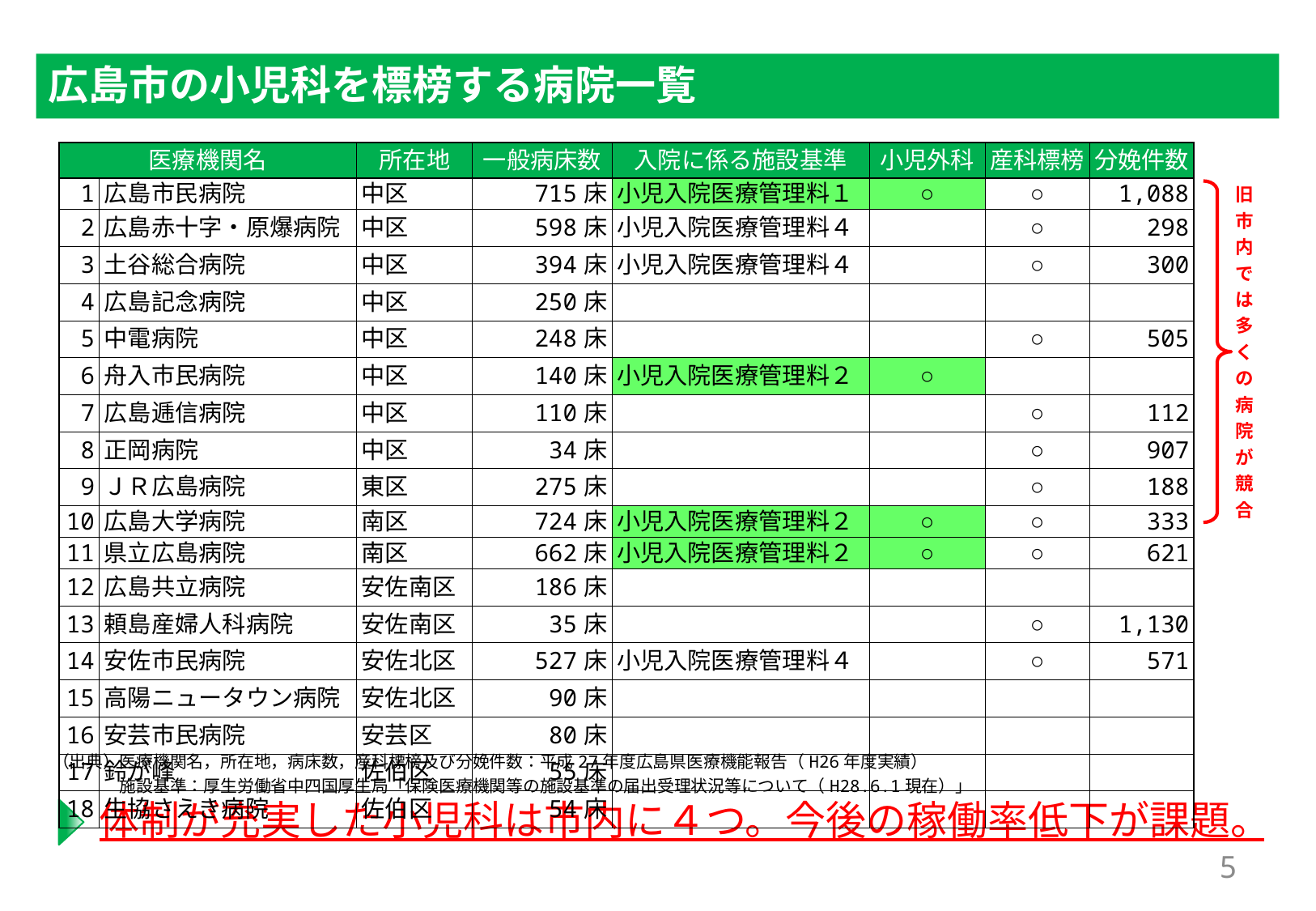

# 広島市の小児科を標榜する病院一覧
| 医療機関名 |  | 所在地 | 一般病床数 | 入院に係る施設基準 | 小児外科 | 産科標榜 | 分娩件数 |
| --- | --- | --- | --- | --- | --- | --- | --- |
| 1 | 広島市民病院 | 中区 | 715床 | 小児入院医療管理料１ | ○ | ○ | 1,088 |
| 2 | 広島赤十字・原爆病院 | 中区 | 598床 | 小児入院医療管理料４ |  | ○ | 298 |
| 3 | 土谷総合病院 | 中区 | 394床 | 小児入院医療管理料４ |  | ○ | 300 |
| 4 | 広島記念病院 | 中区 | 250床 |  |  |  |  |
| 5 | 中電病院 | 中区 | 248床 |  |  | ○ | 505 |
| 6 | 舟入市民病院 | 中区 | 140床 | 小児入院医療管理料２ | ○ |  |  |
| 7 | 広島逓信病院 | 中区 | 110床 |  |  | ○ | 112 |
| 8 | 正岡病院 | 中区 | 34床 |  |  | ○ | 907 |
| 9 | ＪＲ広島病院 | 東区 | 275床 |  |  | ○ | 188 |
| 10 | 広島大学病院 | 南区 | 724床 | 小児入院医療管理料２ | ○ | ○ | 333 |
| 11 | 県立広島病院 | 南区 | 662床 | 小児入院医療管理料２ | ○ | ○ | 621 |
| 12 | 広島共立病院 | 安佐南区 | 186床 |  |  |  |  |
| 13 | 頼島産婦人科病院 | 安佐南区 | 35床 |  |  | ○ | 1,130 |
| 14 | 安佐市民病院 | 安佐北区 | 527床 | 小児入院医療管理料４ |  | ○ | 571 |
| 15 | 高陽ニュータウン病院 | 安佐北区 | 90床 |  |  |  |  |
| 16 | 安芸市民病院 | 安芸区 | 80床 |  |  |  |  |
| 17 | 鈴が峰 | 佐伯区 | 55床 |  |  |  |  |
| 18 | 生協さえき病院 | 佐伯区 | 54床 |  |  |  |  |
旧市内では多くの病院が競合

（出典）医療機関名，所在地，病床数，産科標榜及び分娩件数：平成27年度広島県医療機能報告（H26年度実績）
　　　　施設基準：厚生労働省中四国厚生局「保険医療機関等の施設基準の届出受理状況等について（H28.6.1現在）」
体制が充実した小児科は市内に４つ。今後の稼働率低下が課題。

5